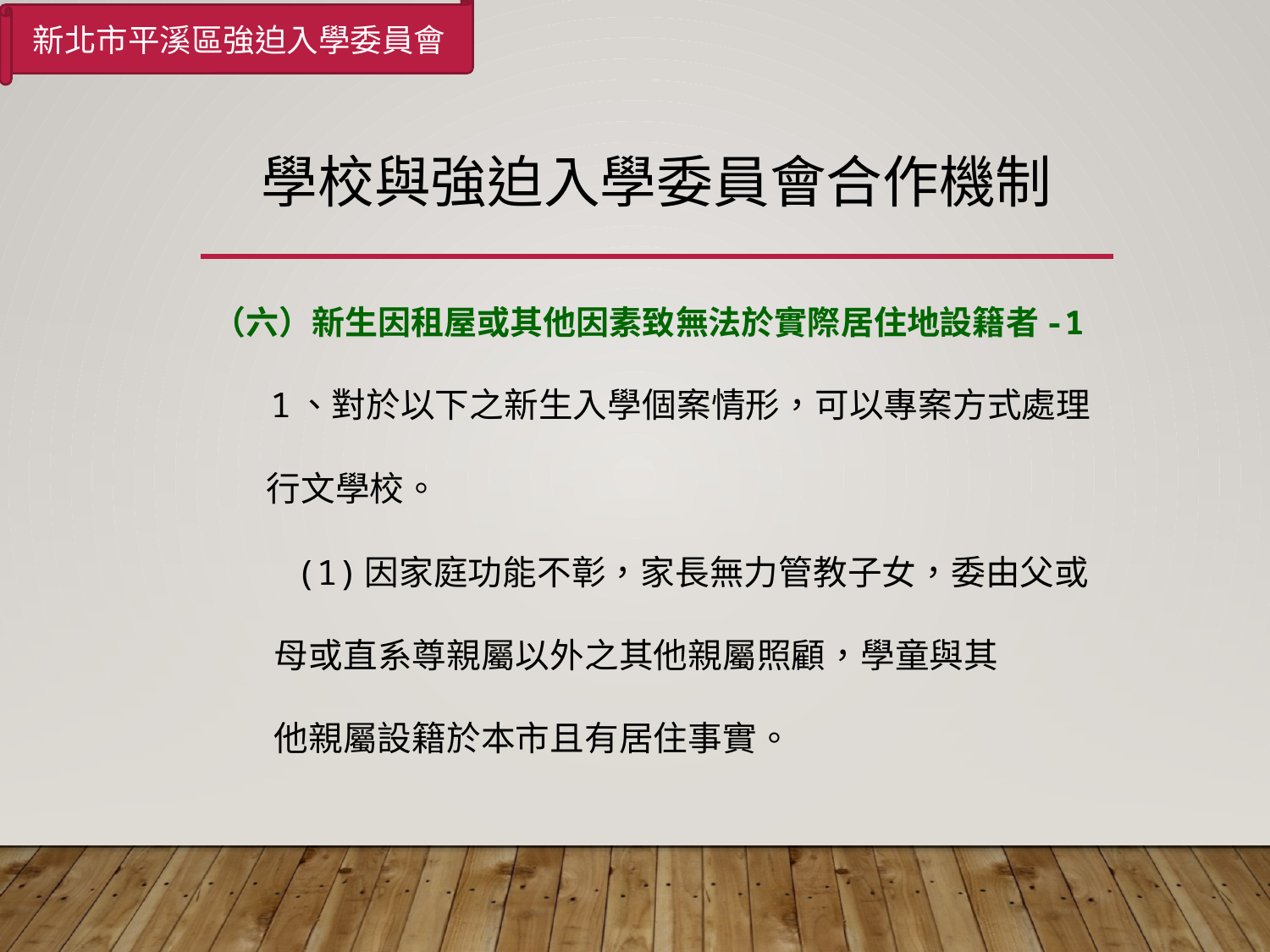

新北市平溪區強迫入學委員會
# 學校與強迫入學委員會合作機制
（六）新生因租屋或其他因素致無法於實際居住地設籍者-1
   1、對於以下之新生入學個案情形，可以專案方式處理
      行文學校。
    (1)因家庭功能不彰，家長無力管教子女，委由父或
       母或直系尊親屬以外之其他親屬照顧，學童與其
       他親屬設籍於本市且有居住事實。